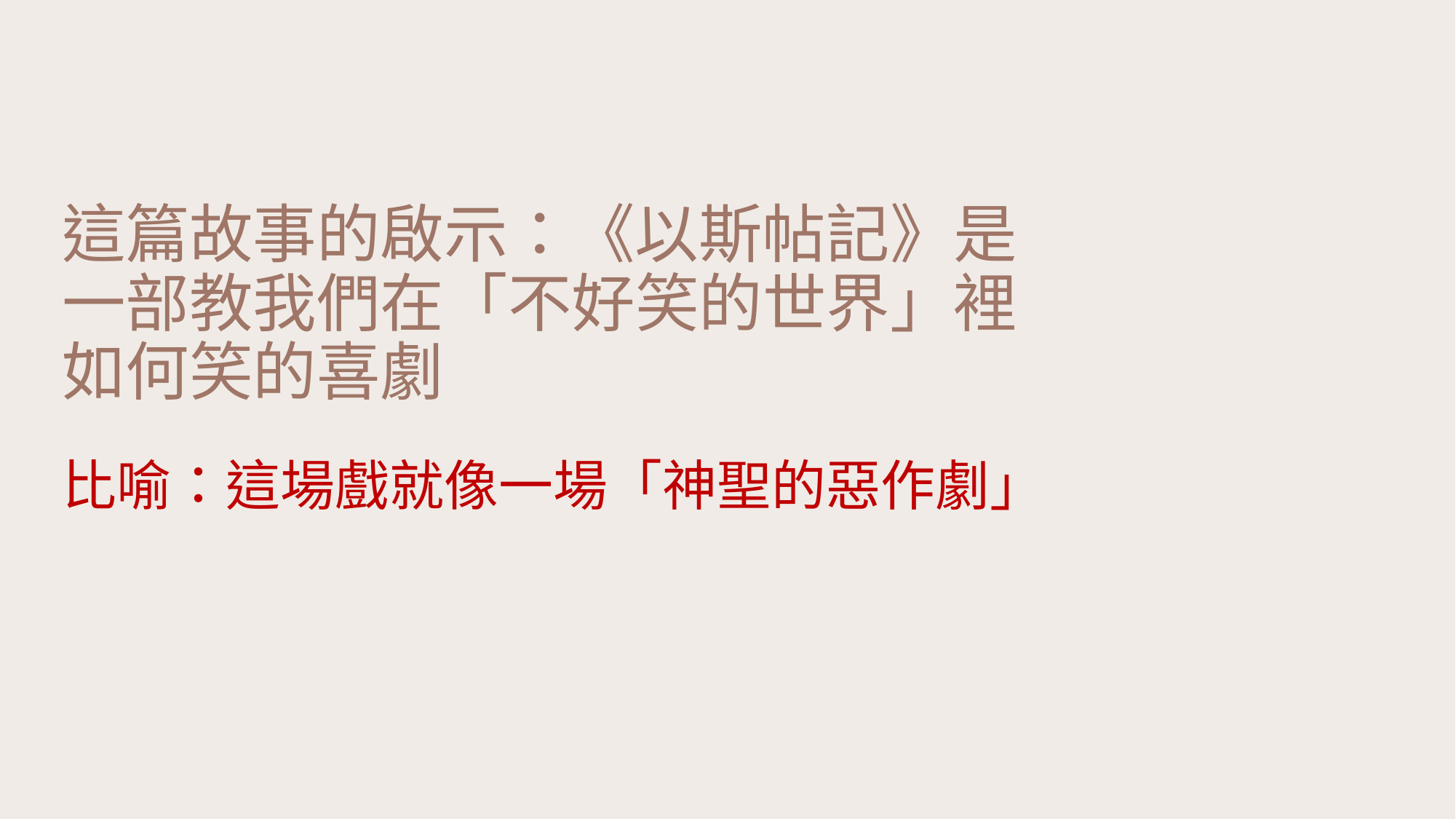

# 這篇故事的啟示：《以斯帖記》是一部教我們在「不好笑的世界」裡如何笑的喜劇
比喻：這場戲就像一場「神聖的惡作劇」